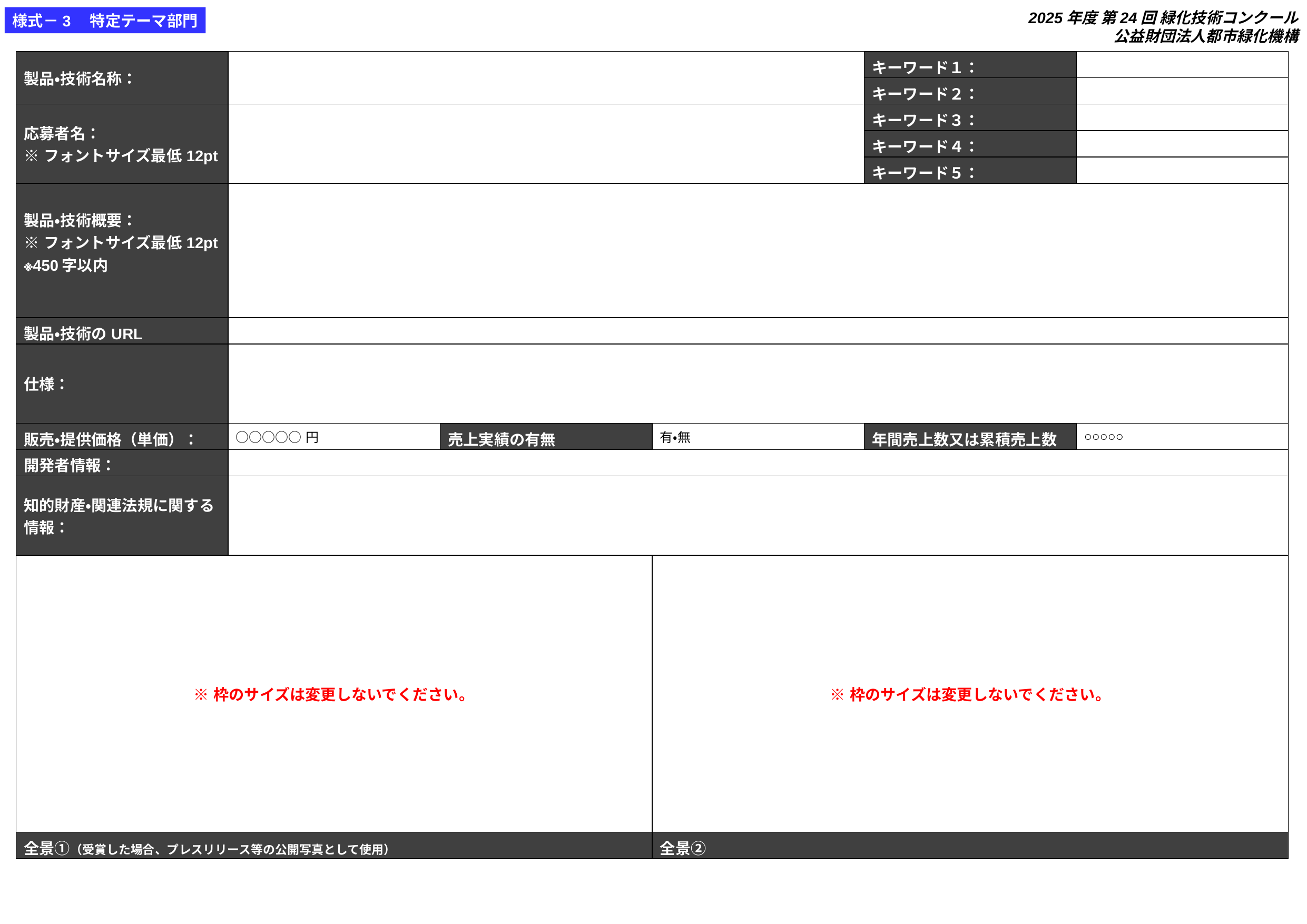

2025年度 第24回 緑化技術コンクール
公益財団法人都市緑化機構
様式－3　特定テーマ部門
| 製品・技術名称： |  |  |  | キーワード１： |  |
| --- | --- | --- | --- | --- | --- |
|  |  |  |  | キーワード２： |  |
| 応募者名： ※フォントサイズ最低12pt |  |  |  | キーワード３： |  |
|  |  |  |  | キーワード４： |  |
|  |  |  |  | キーワード５： |  |
| 製品・技術概要： ※フォントサイズ最低12pt ※450字以内 |  |  |  |  |  |
| 製品・技術のURL |  |  |  |  |  |
| 仕様： |  |  |  |  |  |
| 販売・提供価格（単価）： | ○○○○○円 | 売上実績の有無 | 有・無 | 年間売上数又は累積売上数 | ○○○○○ |
| 開発者情報： |  |  |  |  |  |
| 知的財産・関連法規に関する情報： |  |  |  |  |  |
| ※枠のサイズは変更しないでください。 |  |  | ※枠のサイズは変更しないでください。 |  |  |
| 全景①（受賞した場合、プレスリリース等の公開写真として使用） |  |  | 全景② | 全景② |  |